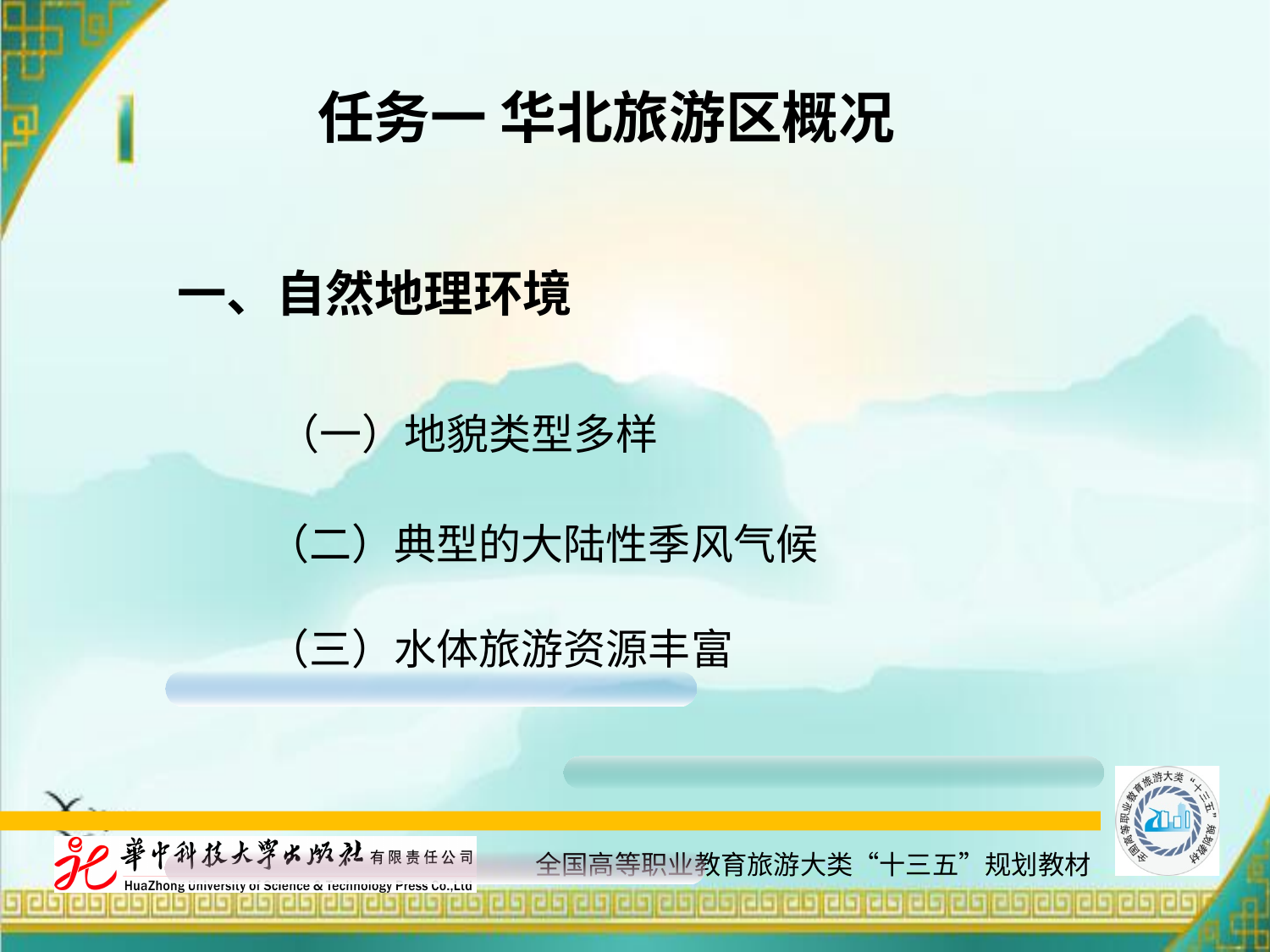

任务一 华北旅游区概况
一、自然地理环境
（一）地貌类型多样
（二）典型的大陆性季风气候

（三）水体旅游资源丰富